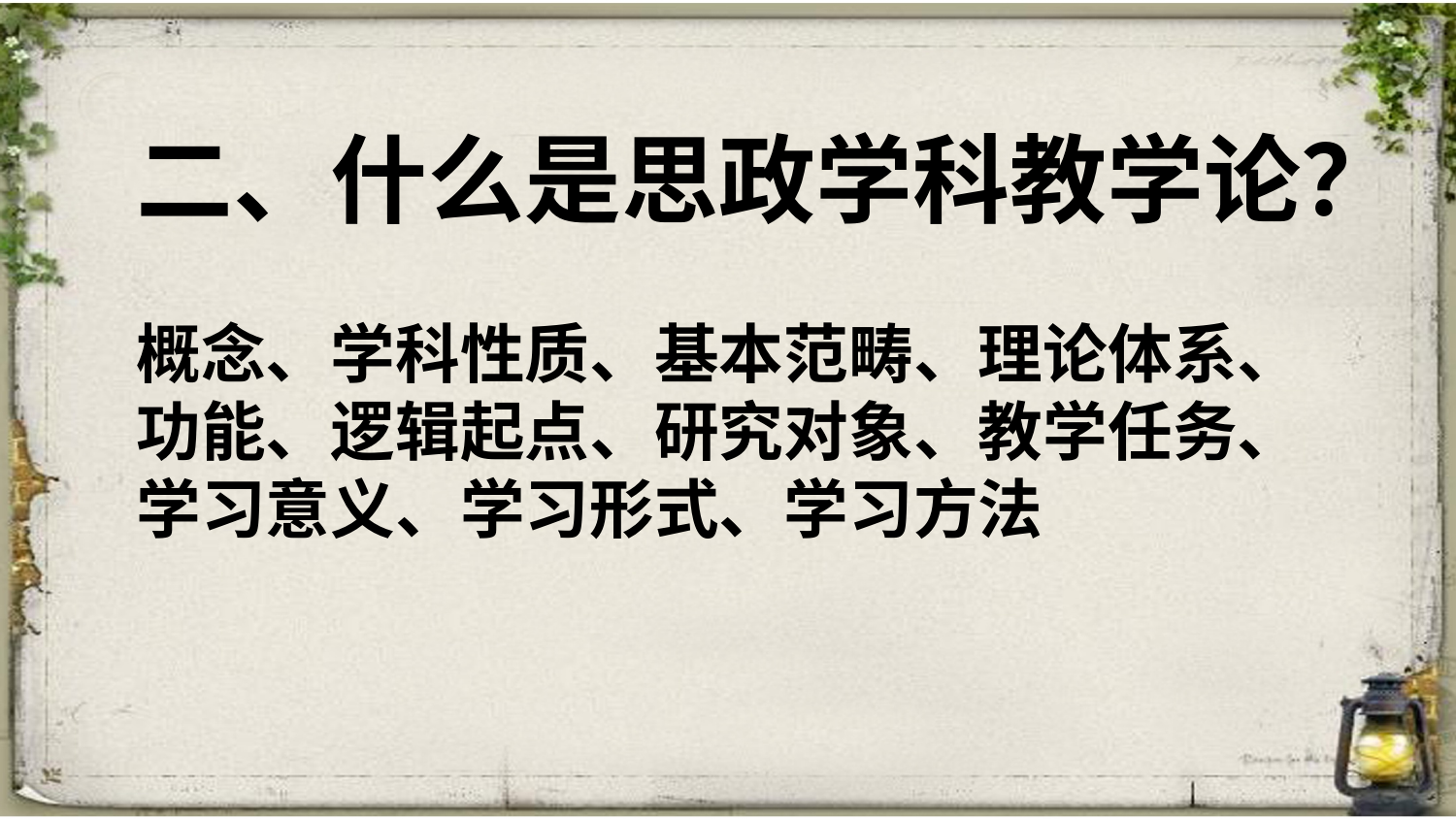

二、什么是思政学科教学论？

概念、学科性质、基本范畴、理论体系、功能、逻辑起点、研究对象、教学任务、学习意义、学习形式、学习方法